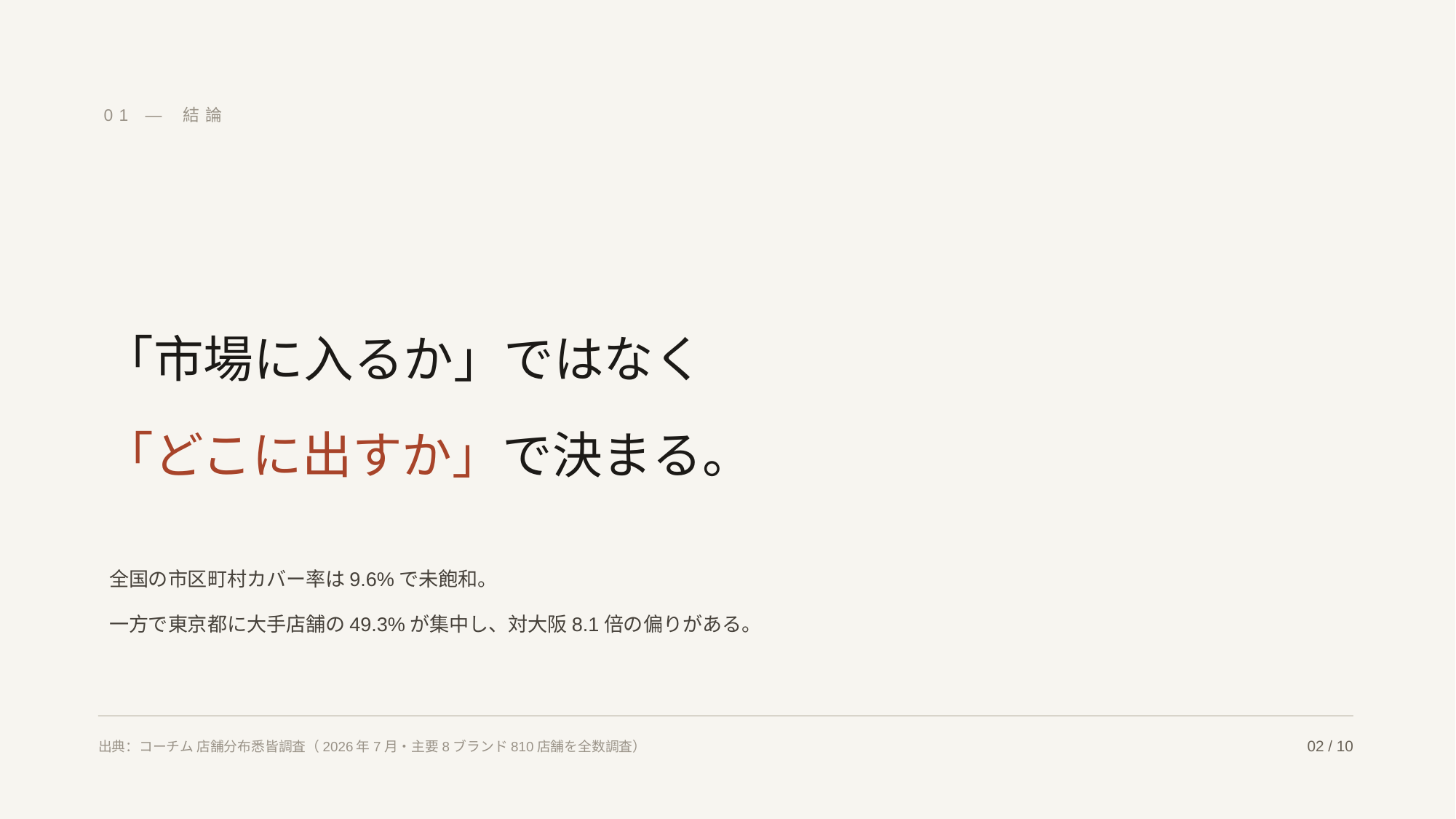

01 — 結論
「市場に入るか」ではなく
「どこに出すか」で決まる。
全国の市区町村カバー率は9.6%で未飽和。
一方で東京都に大手店舗の49.3%が集中し、対大阪8.1倍の偏りがある。

出典：コーチム 店舗分布悉皆調査（2026年7月・主要8ブランド810店舗を全数調査）
02 / 10